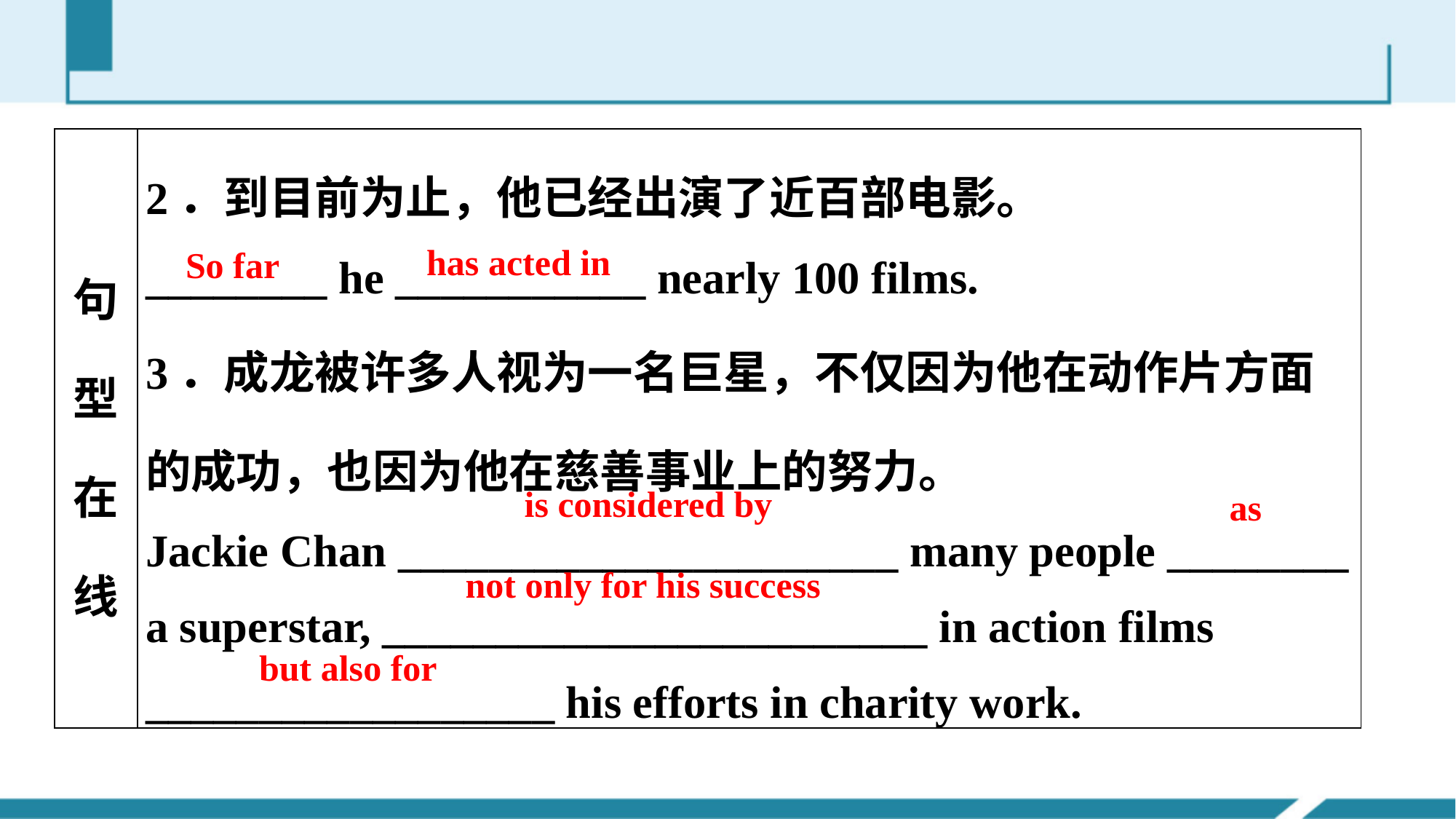

| 句型在线 | 2．到目前为止，他已经出演了近百部电影。 \_\_\_\_\_\_\_\_ he \_\_\_\_\_\_\_\_\_\_\_ nearly 100 films. 3．成龙被许多人视为一名巨星，不仅因为他在动作片方面的成功，也因为他在慈善事业上的努力。 Jackie Chan \_\_\_\_\_\_\_\_\_\_\_\_\_\_\_\_\_\_\_\_\_\_ many people \_\_\_\_\_\_\_\_ a superstar, \_\_\_\_\_\_\_\_\_\_\_\_\_\_\_\_\_\_\_\_\_\_\_\_ in action films \_\_\_\_\_\_\_\_\_\_\_\_\_\_\_\_\_\_ his efforts in charity work. |
| --- | --- |
has acted in
So far
is considered by
as
not only for his success
but also for